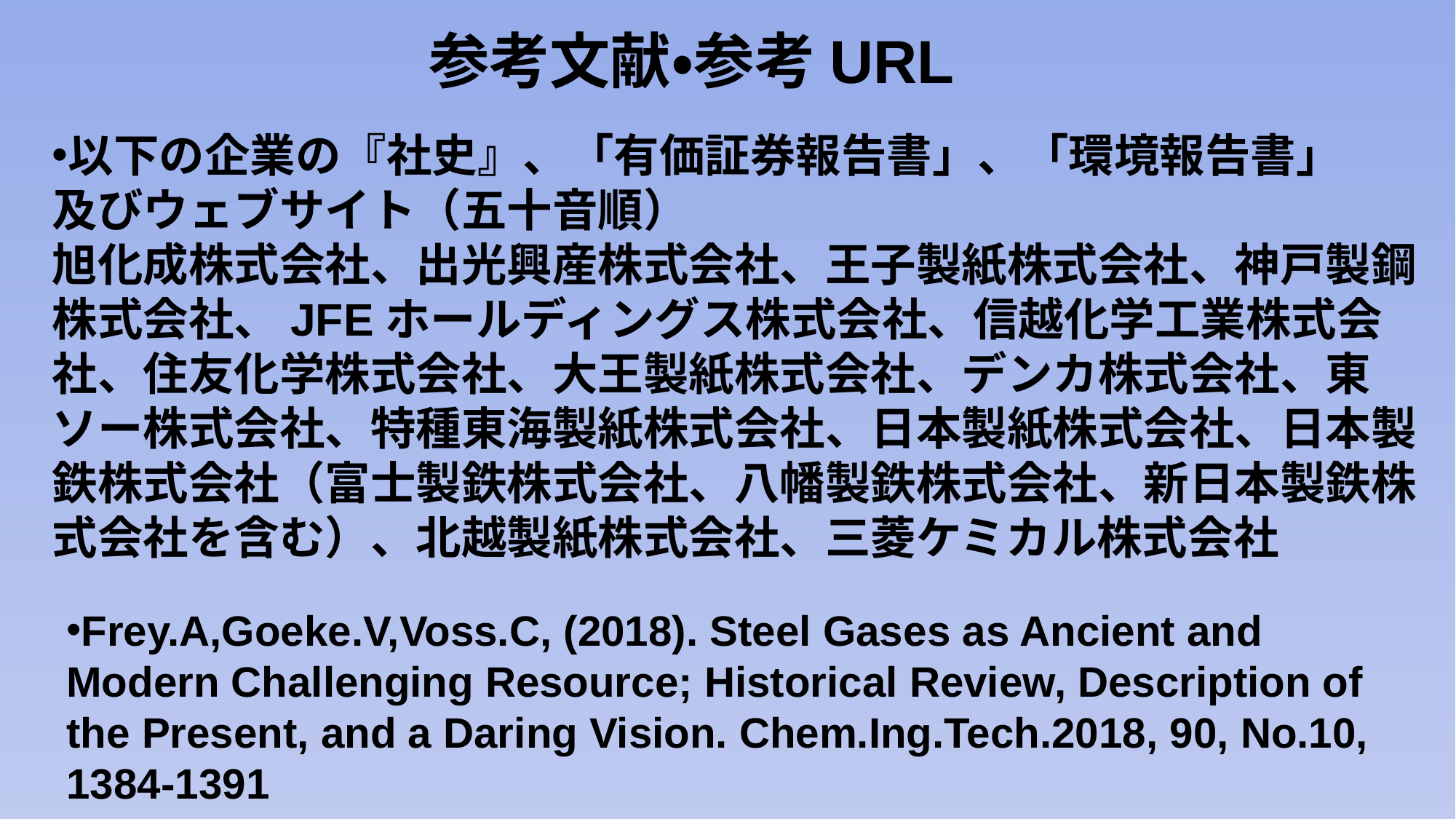

参考文献・参考URL
以下の企業の『社史』、「有価証券報告書」、「環境報告書」
及びウェブサイト（五十音順） 
旭化成株式会社、出光興産株式会社、王子製紙株式会社、神戸製鋼株式会社、JFEホールディングス株式会社、信越化学工業株式会社、住友化学株式会社、大王製紙株式会社、デンカ株式会社、東ソー株式会社、特種東海製紙株式会社、日本製紙株式会社、日本製鉄株式会社（富士製鉄株式会社、八幡製鉄株式会社、新日本製鉄株式会社を含む）、北越製紙株式会社、三菱ケミカル株式会社
Frey.A,Goeke.V,Voss.C, (2018). Steel Gases as Ancient and Modern Challenging Resource; Historical Review, Description of the Present, and a Daring Vision. Chem.Ing.Tech.2018, 90, No.10, 1384-1391